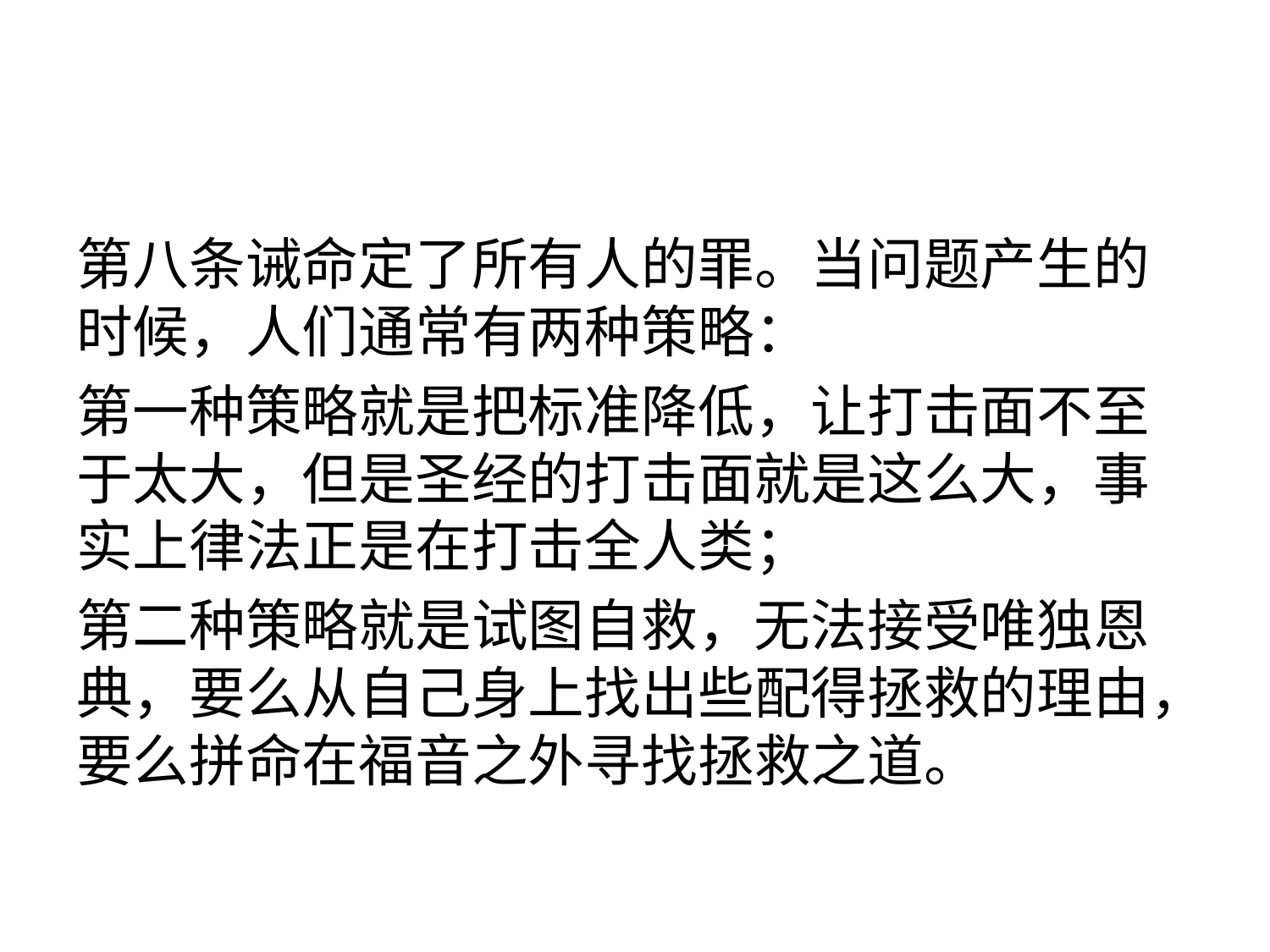

#
第八条诫命定了所有人的罪。当问题产生的时候，人们通常有两种策略：
第一种策略就是把标准降低，让打击面不至于太大，但是圣经的打击面就是这么大，事实上律法正是在打击全人类；
第二种策略就是试图自救，无法接受唯独恩典，要么从自己身上找出些配得拯救的理由，要么拼命在福音之外寻找拯救之道。